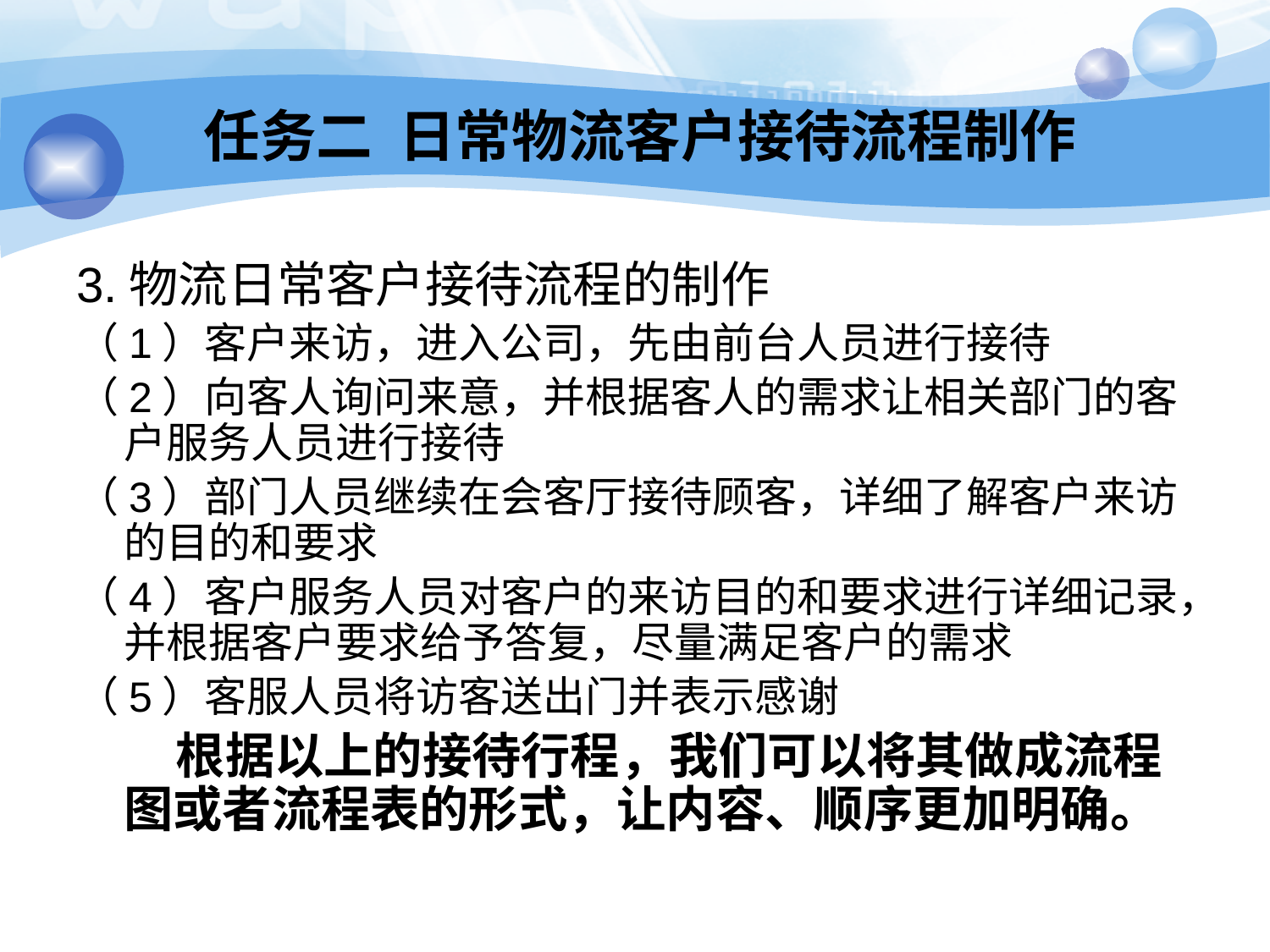

# 任务二  日常物流客户接待流程制作
3.物流日常客户接待流程的制作
（1）客户来访，进入公司，先由前台人员进行接待
（2）向客人询问来意，并根据客人的需求让相关部门的客户服务人员进行接待
（3）部门人员继续在会客厅接待顾客，详细了解客户来访的目的和要求
（4）客户服务人员对客户的来访目的和要求进行详细记录，并根据客户要求给予答复，尽量满足客户的需求
（5）客服人员将访客送出门并表示感谢
        根据以上的接待行程，我们可以将其做成流程图或者流程表的形式，让内容、顺序更加明确。